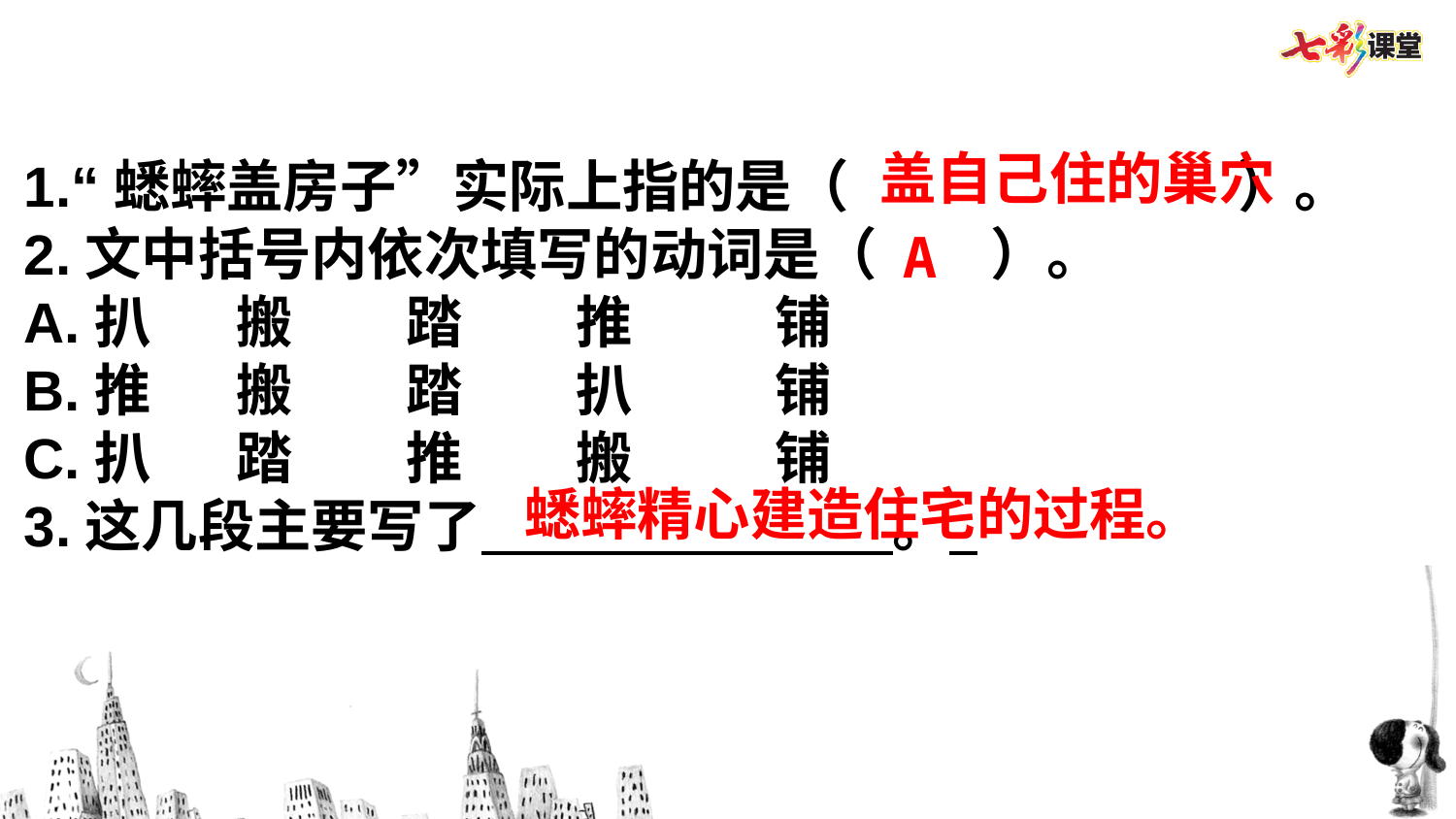

盖自己住的巢穴
1.“蟋蟀盖房子”实际上指的是（                 ）。
2.文中括号内依次填写的动词是（    ）。
A.扒   搬    踏    推     铺
B.推   搬    踏    扒     铺
C.扒   踏    推    搬     铺
3.这几段主要写了                                。
A
蟋蟀精心建造住宅的过程。